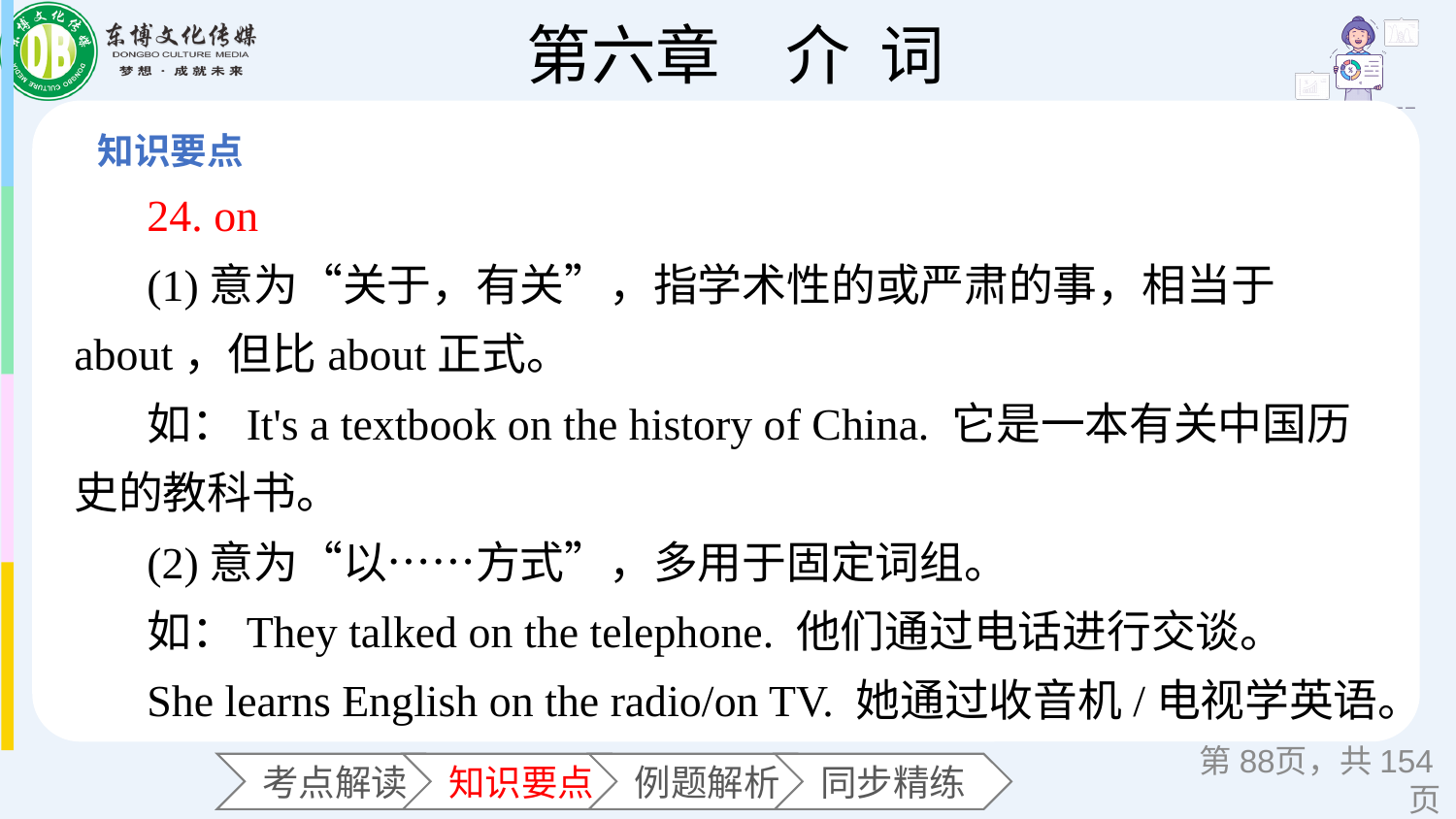

24. on
(1)意为“关于，有关”，指学术性的或严肃的事，相当于about，但比about正式。
如：It's a textbook on the history of China. 它是一本有关中国历史的教科书。
(2)意为“以……方式”，多用于固定词组。
如：They talked on the telephone. 他们通过电话进行交谈。
She learns English on the radio/on TV. 她通过收音机/电视学英语。
第88页，共154页